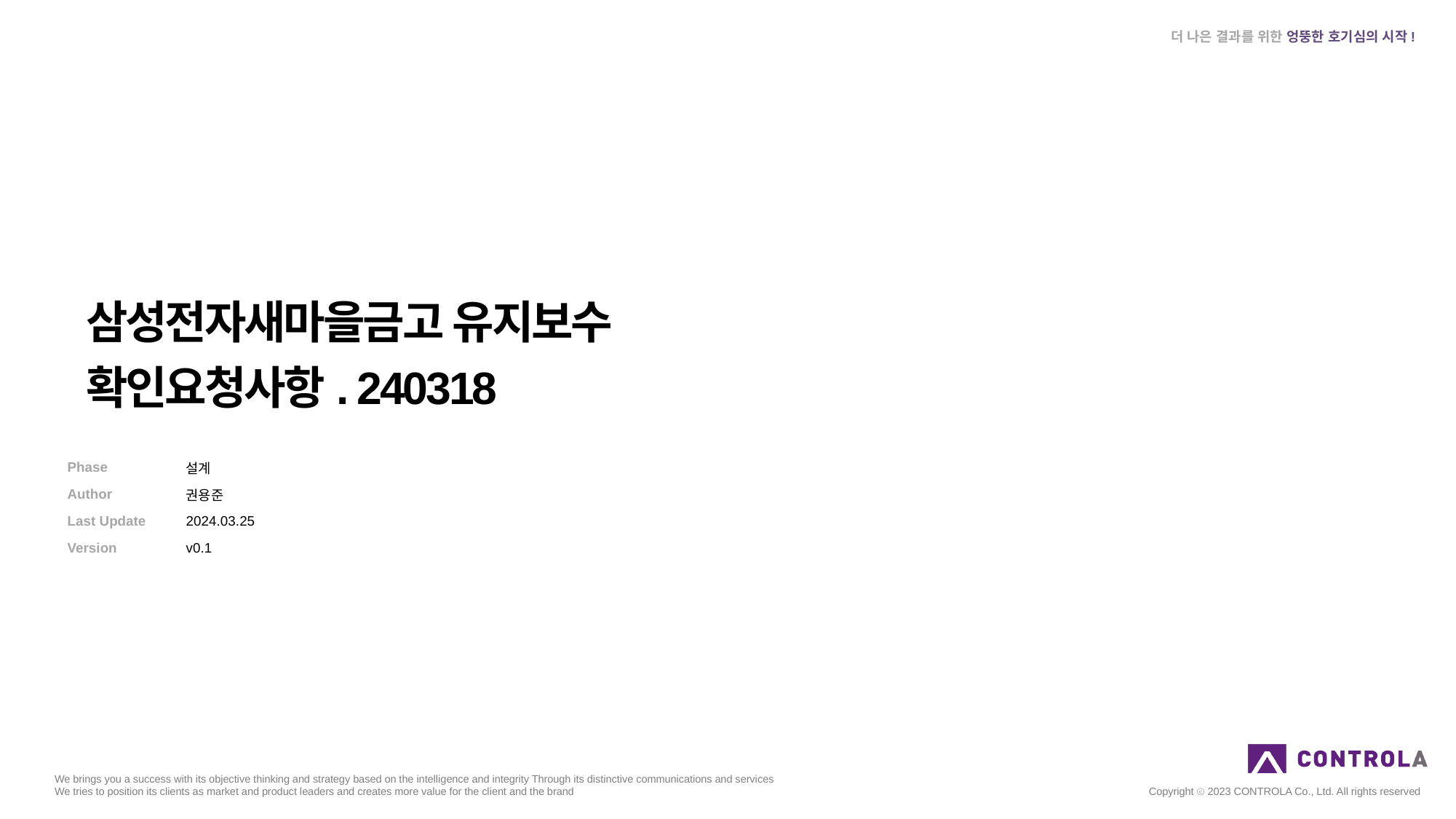

삼성전자새마을금고 유지보수
확인요청사항. 240318
| Phase | 설계 |
| --- | --- |
| Author | 권용준 |
| Last Update | 2024.03.25 |
| Version | v0.1 |